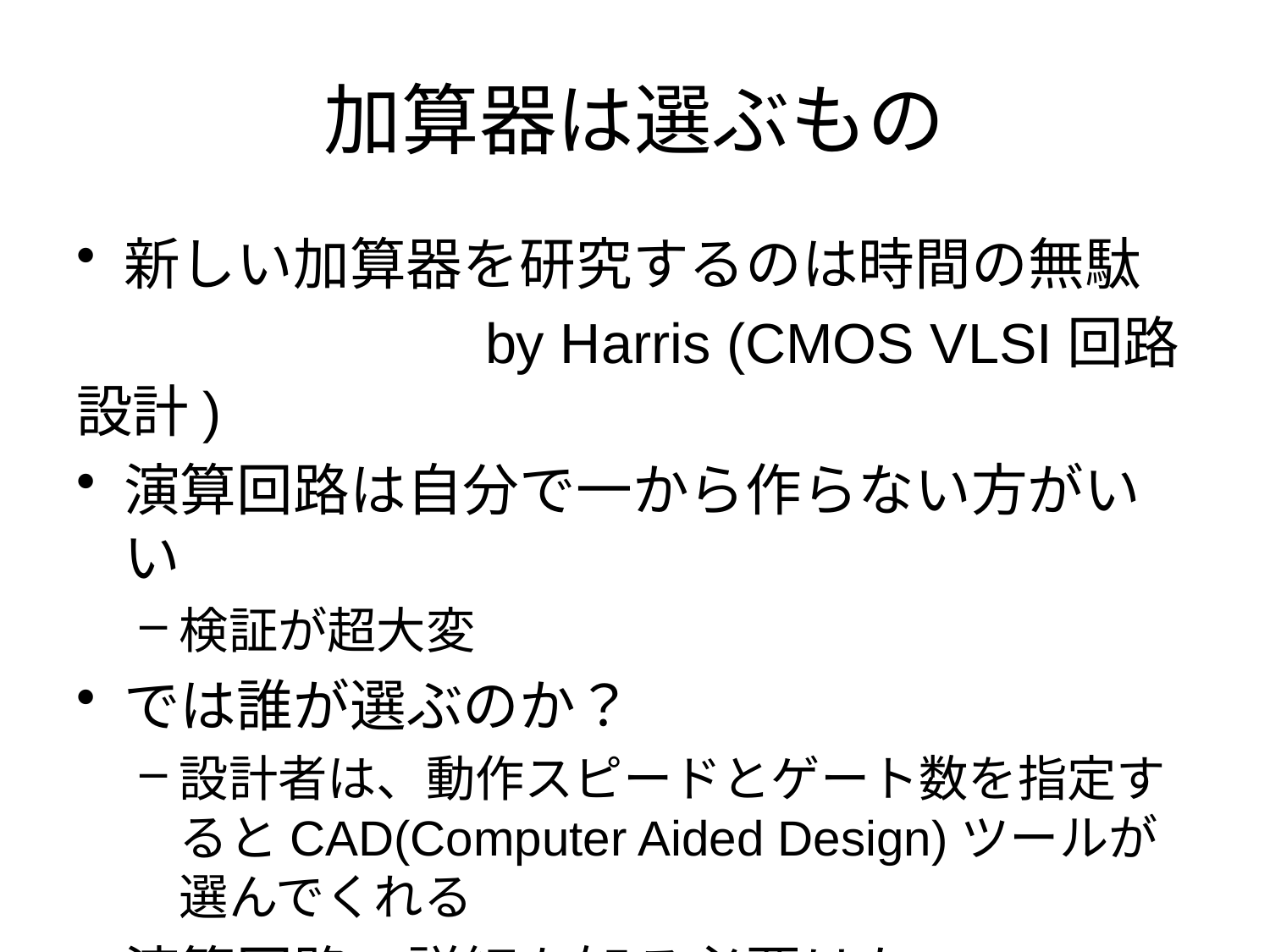

# 加算器は選ぶもの
新しい加算器を研究するのは時間の無駄
　　　　　　　by Harris (CMOS VLSI回路設計)
演算回路は自分で一から作らない方がいい
検証が超大変
では誰が選ぶのか？
設計者は、動作スピードとゲート数を指定するとCAD(Computer Aided Design)ツールが選んでくれる
演算回路の詳細を知る必要はない